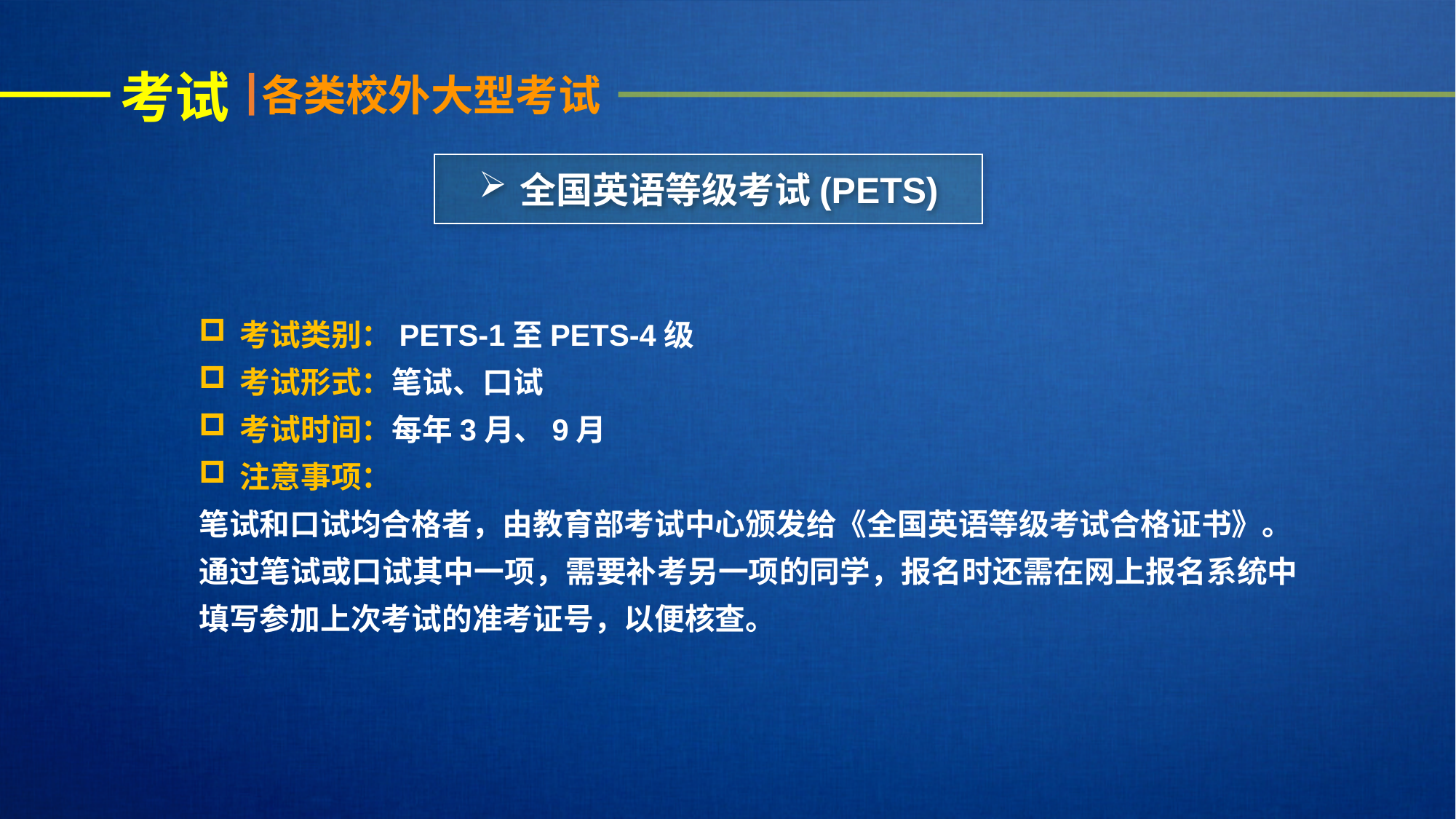

考试
各类校外大型考试

全国英语等级考试(PETS)
考试类别：PETS-1至PETS-4级
考试形式：笔试、口试
考试时间：每年3月、9月
注意事项：
笔试和口试均合格者，由教育部考试中心颁发给《全国英语等级考试合格证书》。
通过笔试或口试其中一项，需要补考另一项的同学，报名时还需在网上报名系统中填写参加上次考试的准考证号，以便核查。